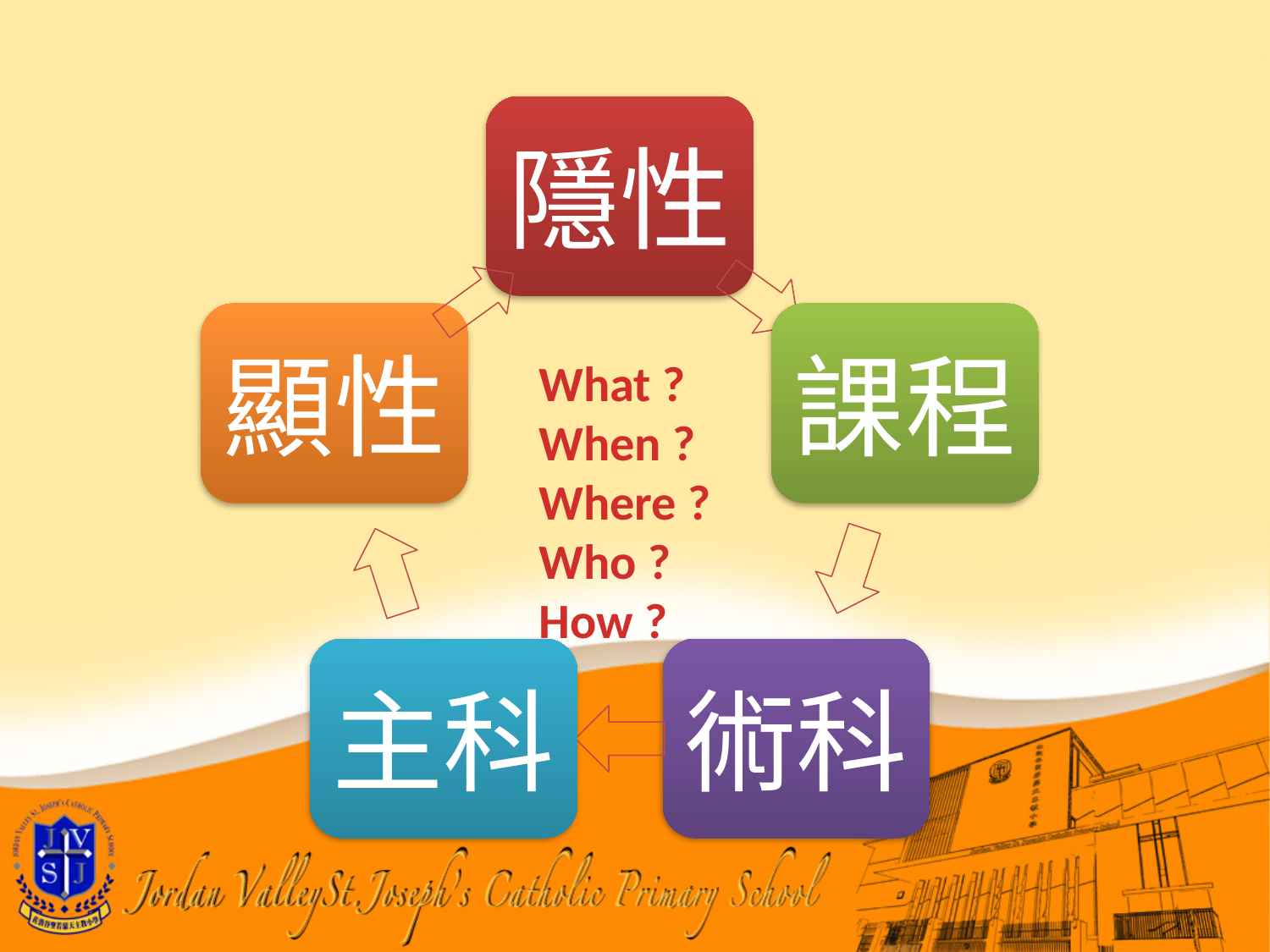

隱性
課程
術科
主科
顯性
What ?
When ?
Where ?
Who ?
How ?